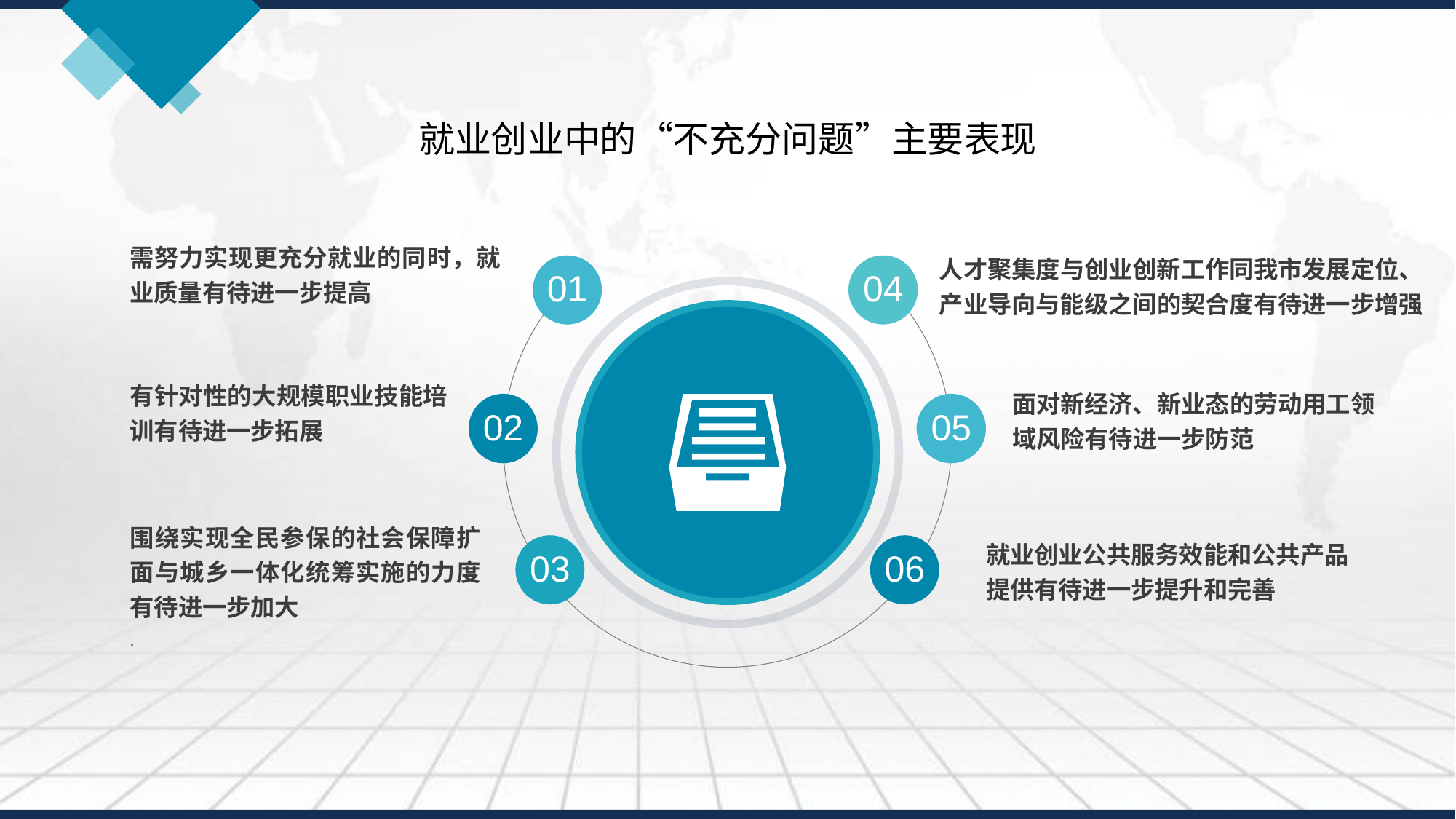

就业创业中的“不充分问题”主要表现
需努力实现更充分就业的同时，就业质量有待进一步提高
人才聚集度与创业创新工作同我市发展定位、产业导向与能级之间的契合度有待进一步增强
01
04

有针对性的大规模职业技能培训有待进一步拓展
面对新经济、新业态的劳动用工领域风险有待进一步防范
02
05
围绕实现全民参保的社会保障扩面与城乡一体化统筹实施的力度有待进一步加大
.
就业创业公共服务效能和公共产品提供有待进一步提升和完善
03
06